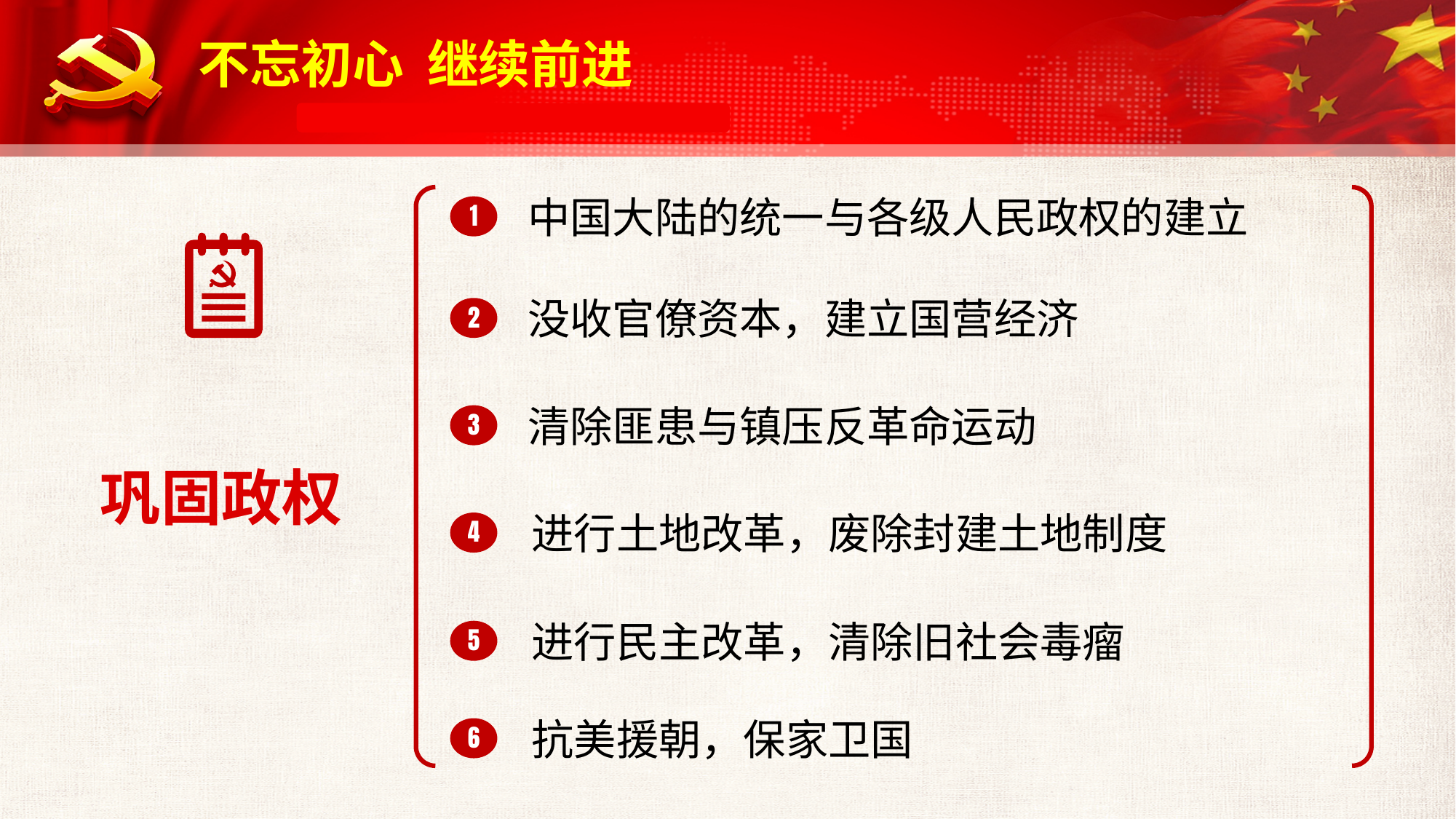

中国大陆的统一与各级人民政权的建立

1

没收官僚资本，建立国营经济
2
清除匪患与镇压反革命运动
3
巩固政权
进行土地改革，废除封建土地制度
4
进行民主改革，清除旧社会毒瘤
5
抗美援朝，保家卫国
6